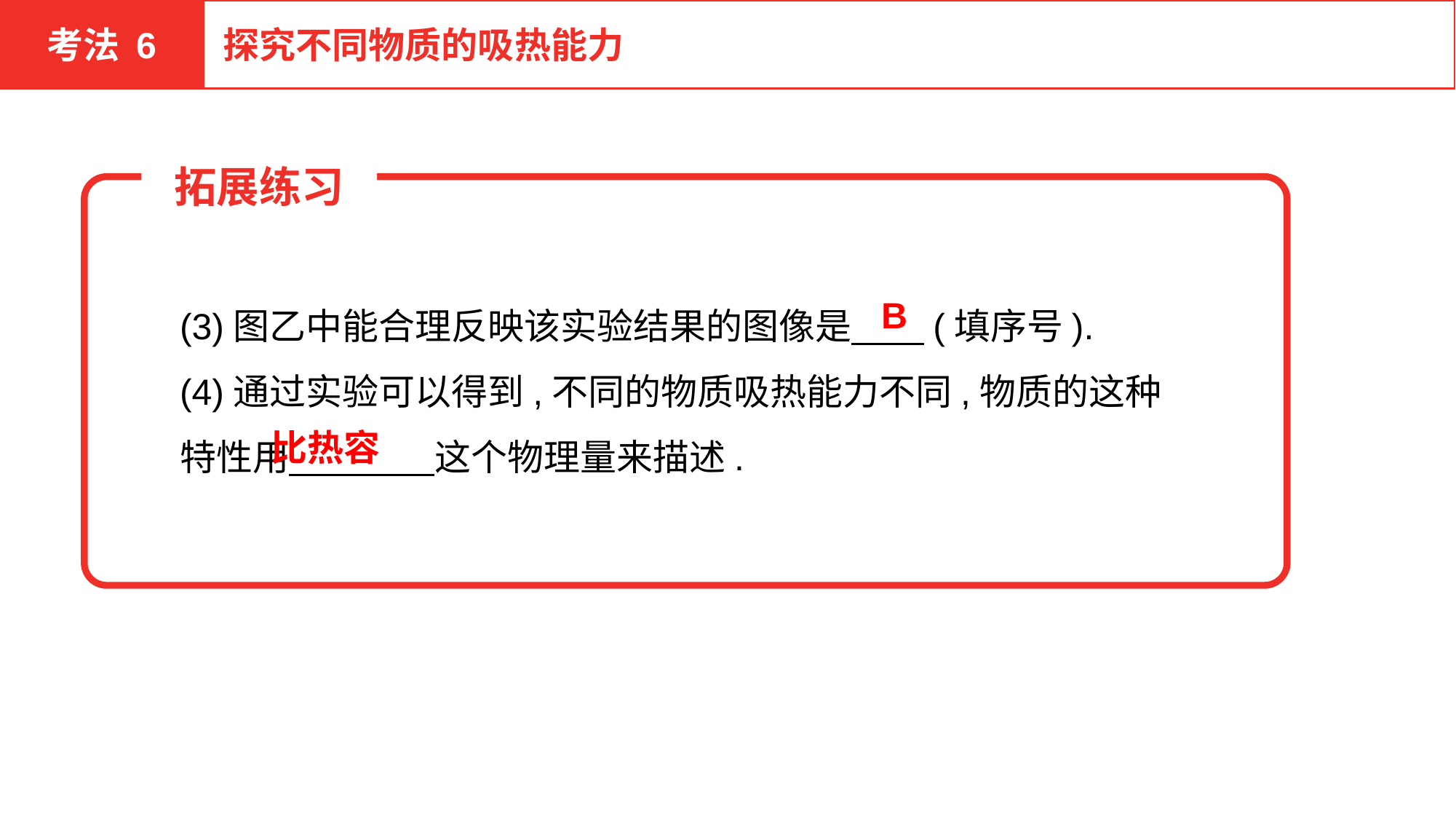

考法 6
探究不同物质的吸热能力
拓展练习
拓展练习

(3)图乙中能合理反映该实验结果的图像是　　(填序号).
(4)通过实验可以得到,不同的物质吸热能力不同,物质的这种特性用　　　　这个物理量来描述.
B
比热容